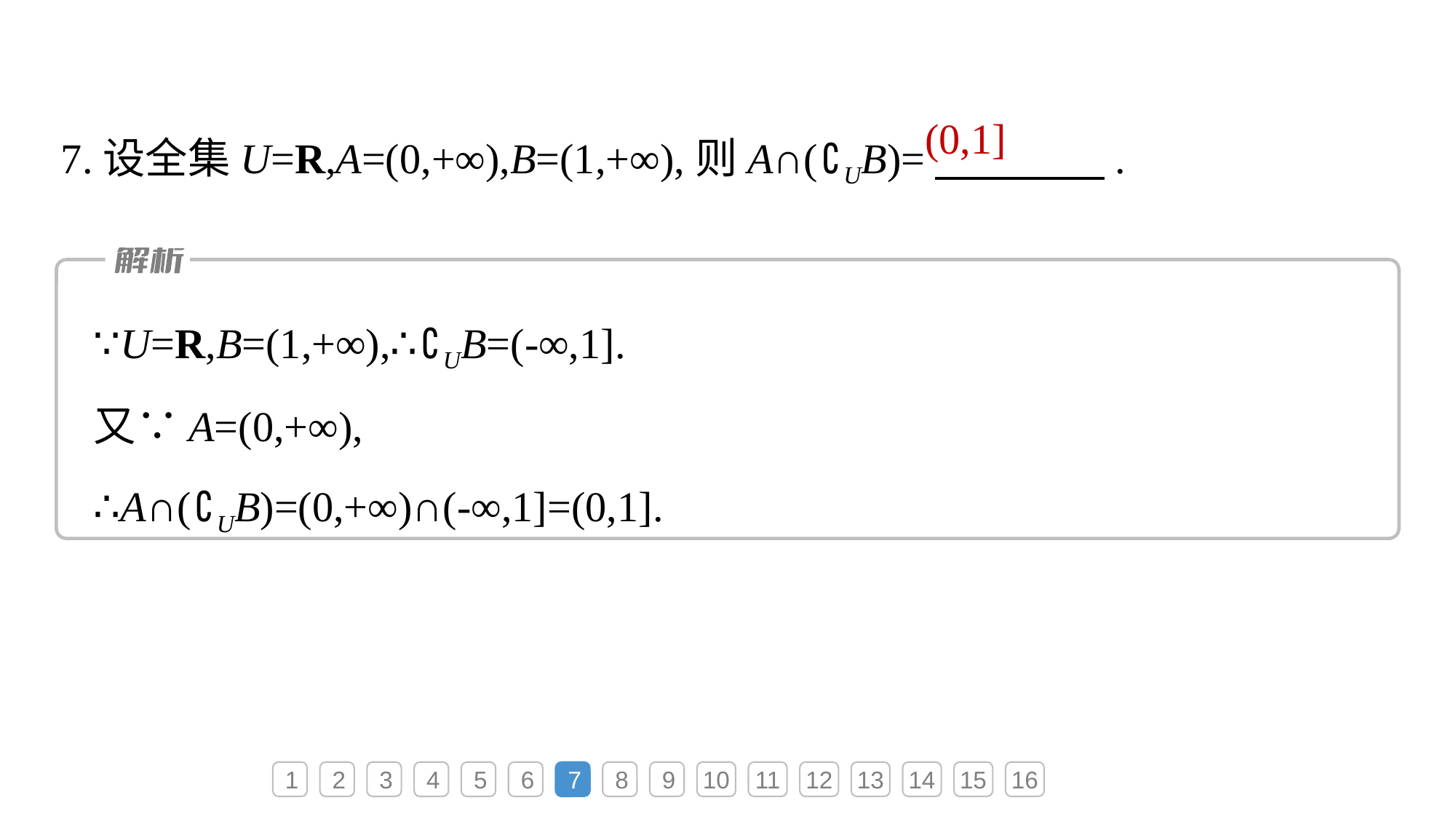

7.设全集U=R,A=(0,+∞),B=(1,+∞),则A∩(∁UB)=　　　　.
(0,1]

∵U=R,B=(1,+∞),∴∁UB=(-∞,1].
又∵A=(0,+∞),
∴A∩(∁UB)=(0,+∞)∩(-∞,1]=(0,1].
1
2
3
4
5
6
7
8
9
10
11
12
13
14
15
16